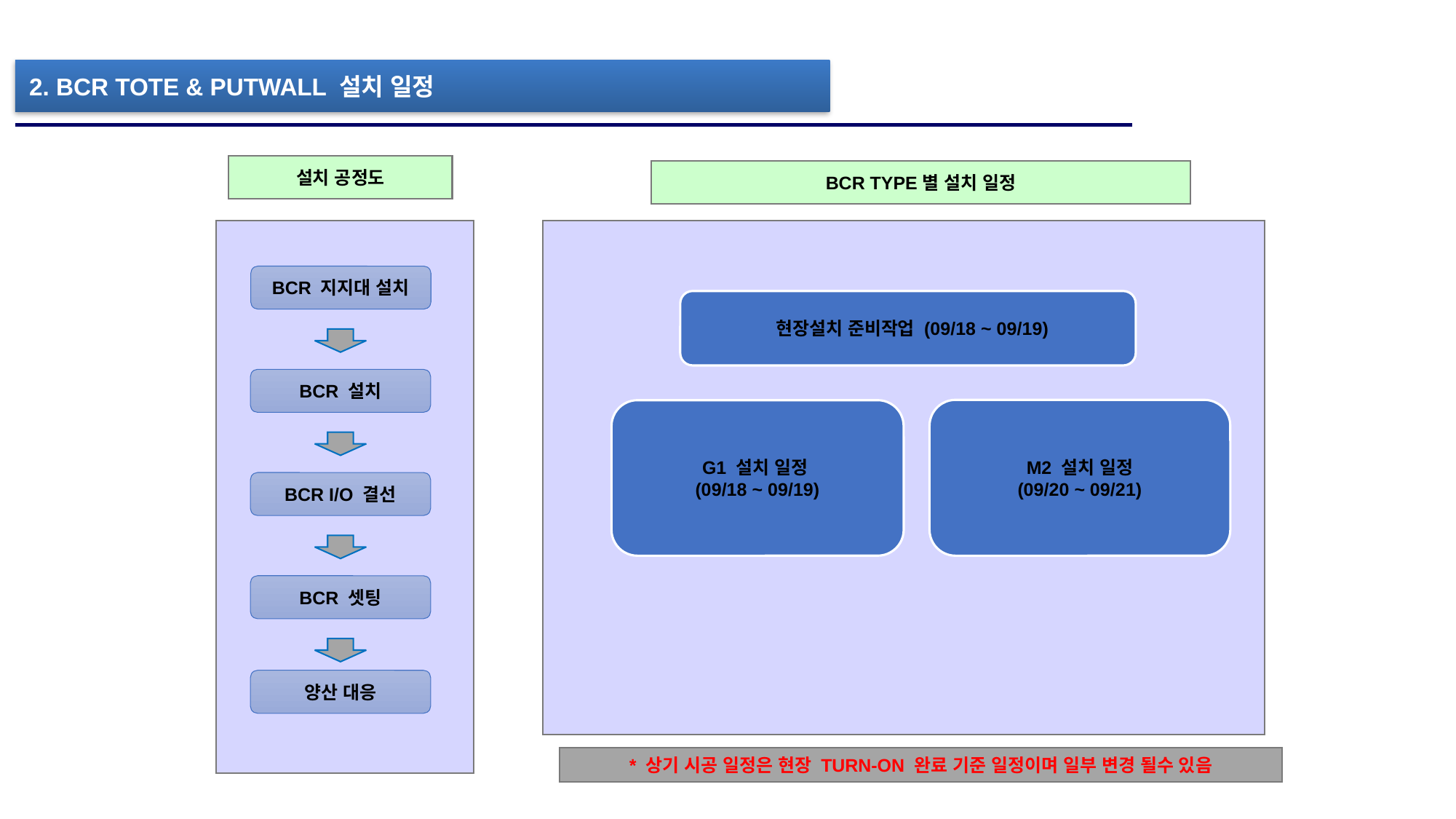

2. BCR TOTE & PUTWALL 설치 일정
설치 공정도
BCR TYPE별 설치 일정

BCR 지지대 설치
 현장설치 준비작업 (09/18 ~ 09/19)

BCR 설치
M2 설치 일정
(09/20 ~ 09/21)
G1 설치 일정
(09/18 ~ 09/19)

BCR I/O 결선

BCR 셋팅

양산 대응
* 상기 시공 일정은 현장 TURN-ON 완료 기준 일정이며 일부 변경 될수 있음